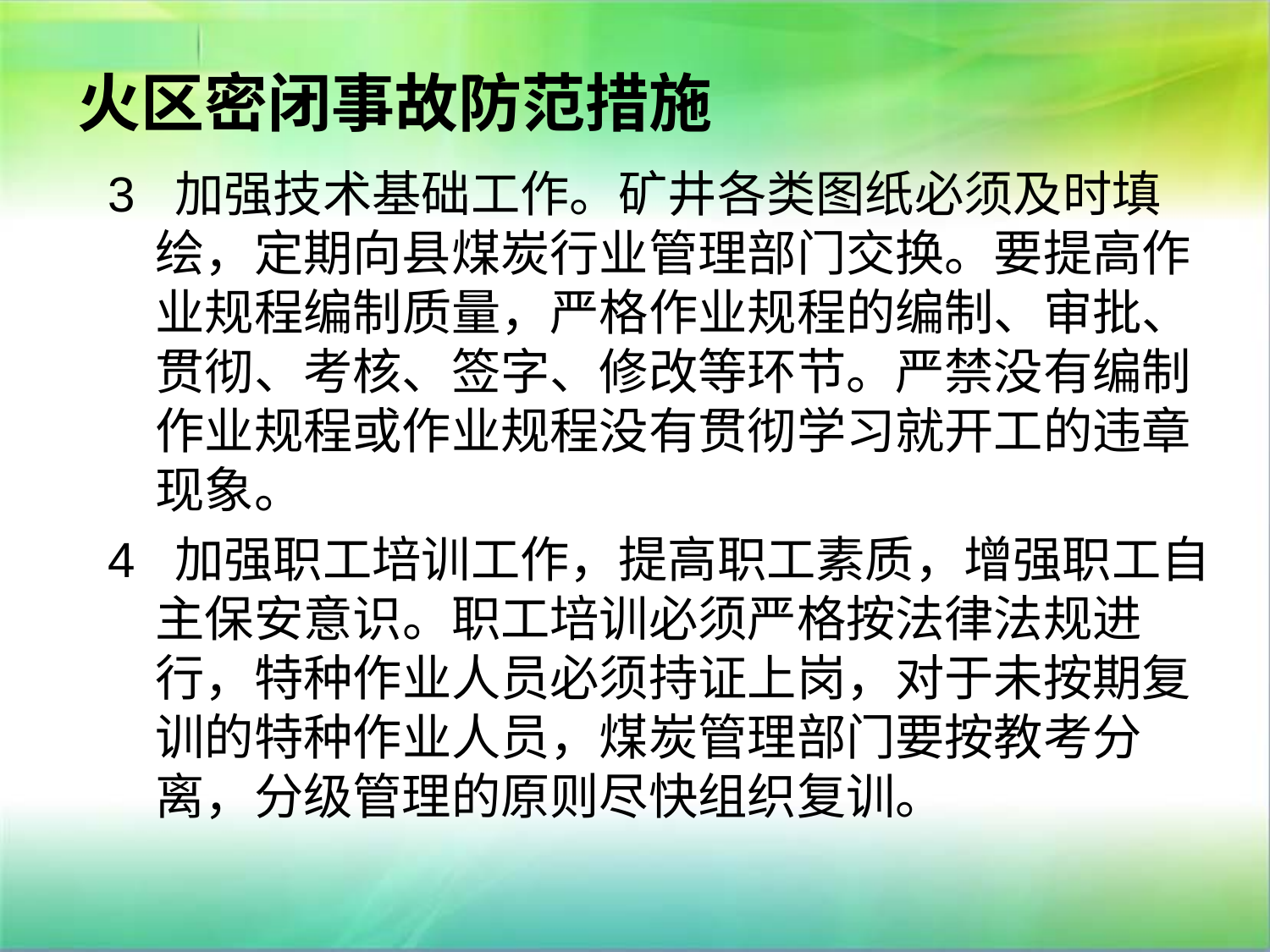

火区密闭事故防范措施
3  加强技术基础工作。矿井各类图纸必须及时填绘，定期向县煤炭行业管理部门交换。要提高作业规程编制质量，严格作业规程的编制、审批、贯彻、考核、签字、修改等环节。严禁没有编制作业规程或作业规程没有贯彻学习就开工的违章现象。
4  加强职工培训工作，提高职工素质，增强职工自主保安意识。职工培训必须严格按法律法规进行，特种作业人员必须持证上岗，对于未按期复训的特种作业人员，煤炭管理部门要按教考分离，分级管理的原则尽快组织复训。